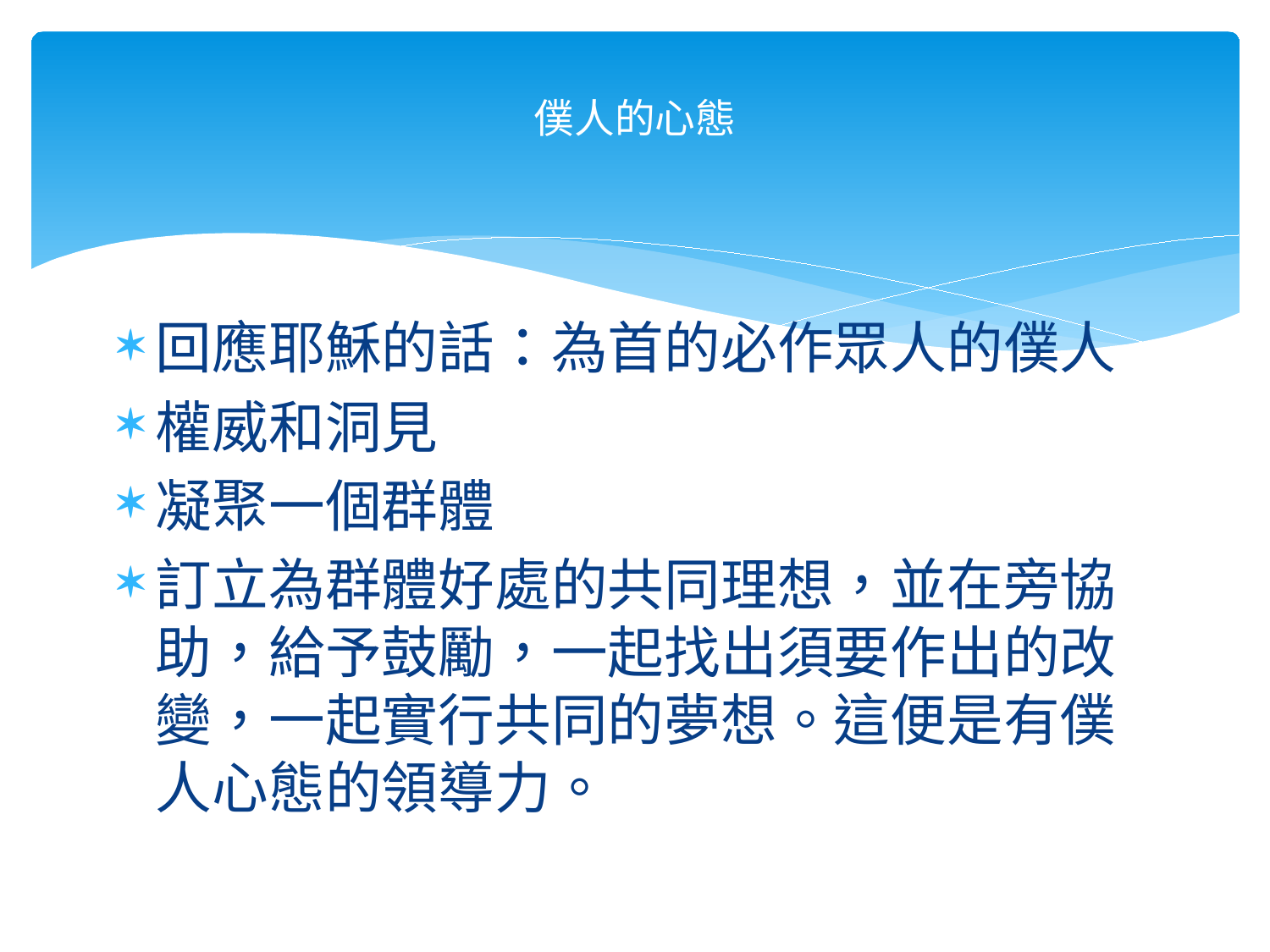

# 僕人的心態
回應耶穌的話：為首的必作眾人的僕人
權威和洞見
凝聚一個群體
訂立為群體好處的共同理想，並在旁協助，給予鼓勵，一起找出須要作出的改變，一起實行共同的夢想。這便是有僕人心態的領導力。